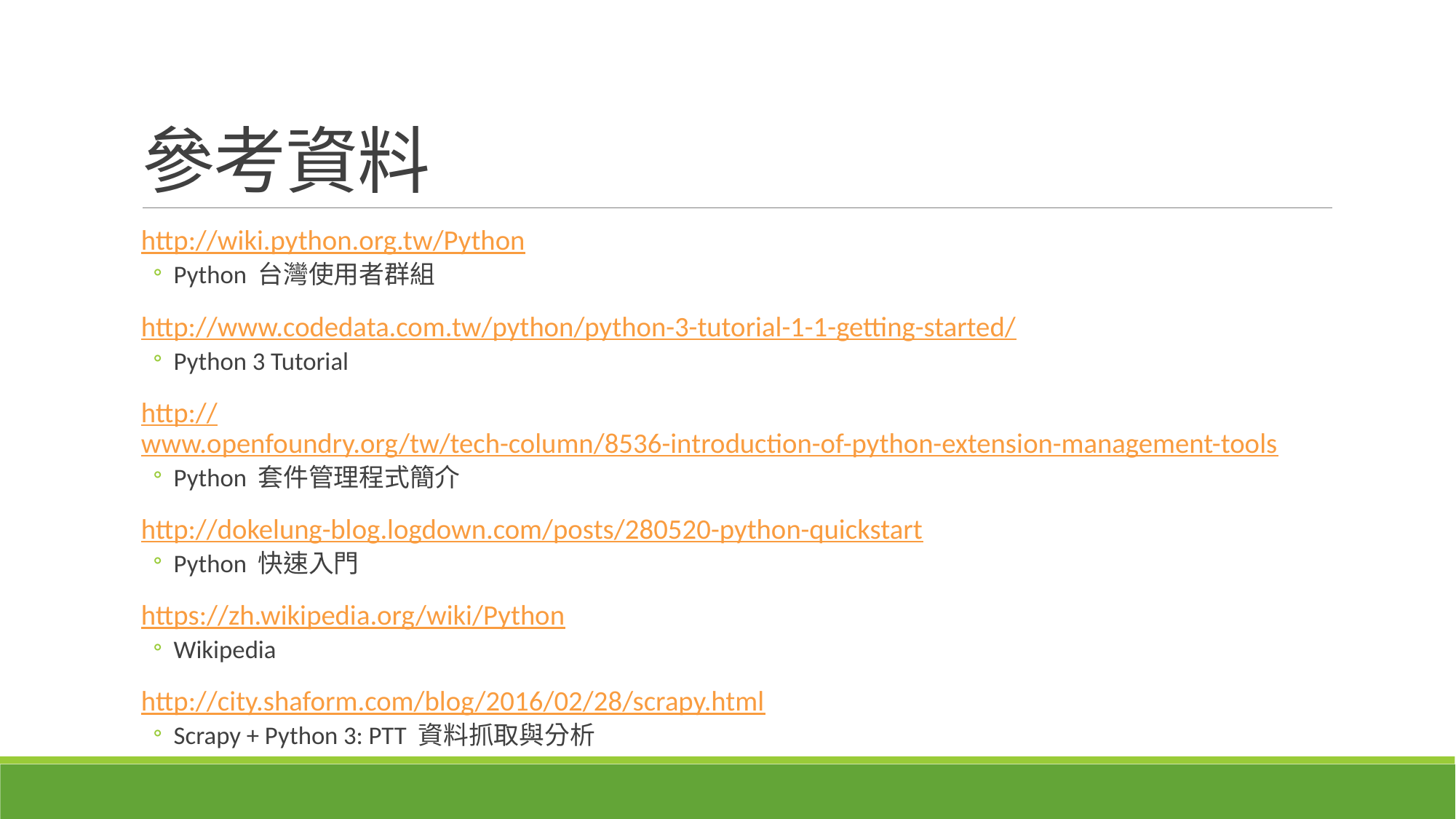

# 參考資料
http://wiki.python.org.tw/Python
Python 台灣使用者群組
http://www.codedata.com.tw/python/python-3-tutorial-1-1-getting-started/
Python 3 Tutorial
http://www.openfoundry.org/tw/tech-column/8536-introduction-of-python-extension-management-tools
Python 套件管理程式簡介
http://dokelung-blog.logdown.com/posts/280520-python-quickstart
Python 快速入門
https://zh.wikipedia.org/wiki/Python
Wikipedia
http://city.shaform.com/blog/2016/02/28/scrapy.html
Scrapy + Python 3: PTT 資料抓取與分析